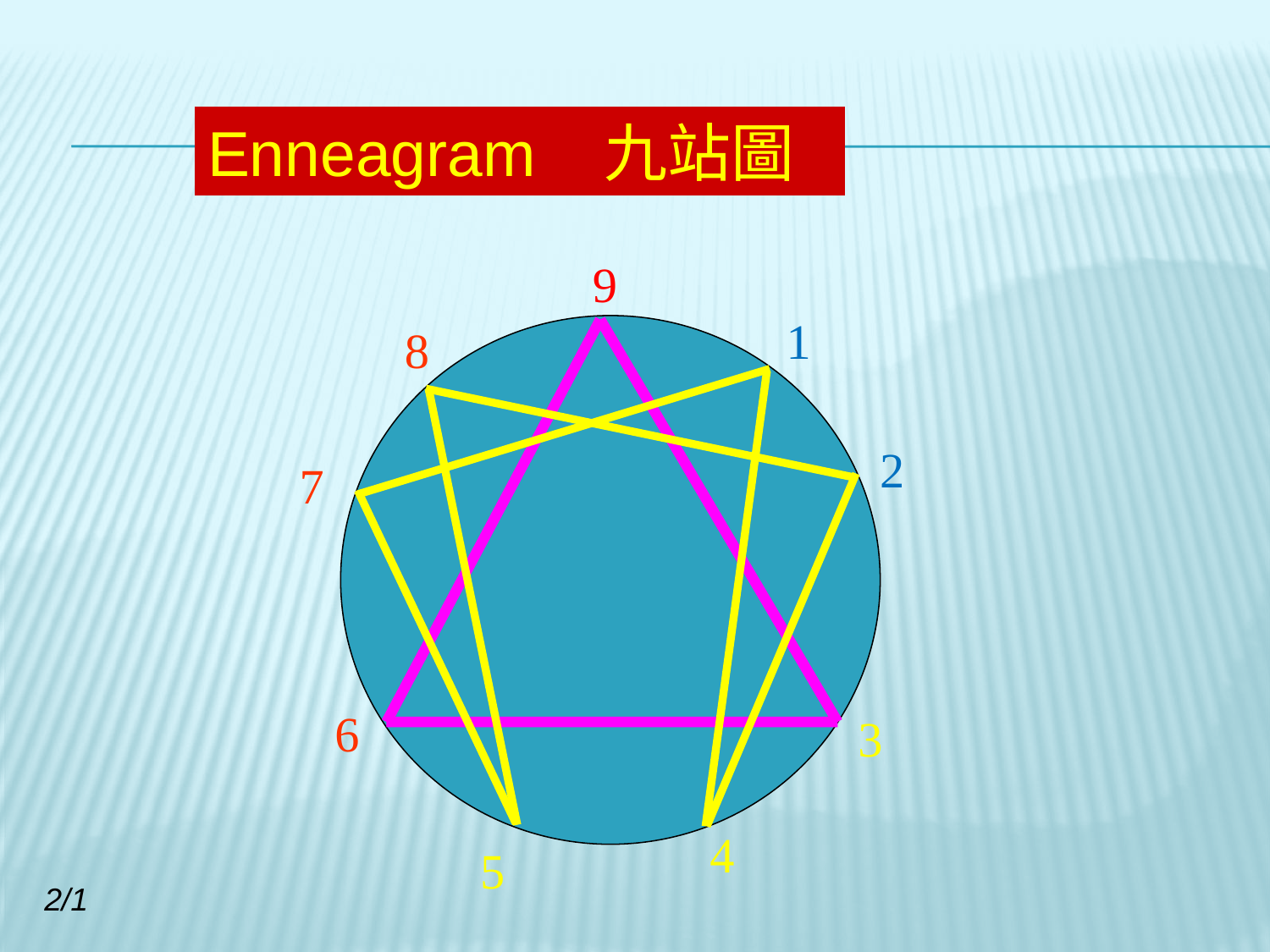

Enneagram   九站圖
9
1
8

2
7

6
3
4
5
2/1